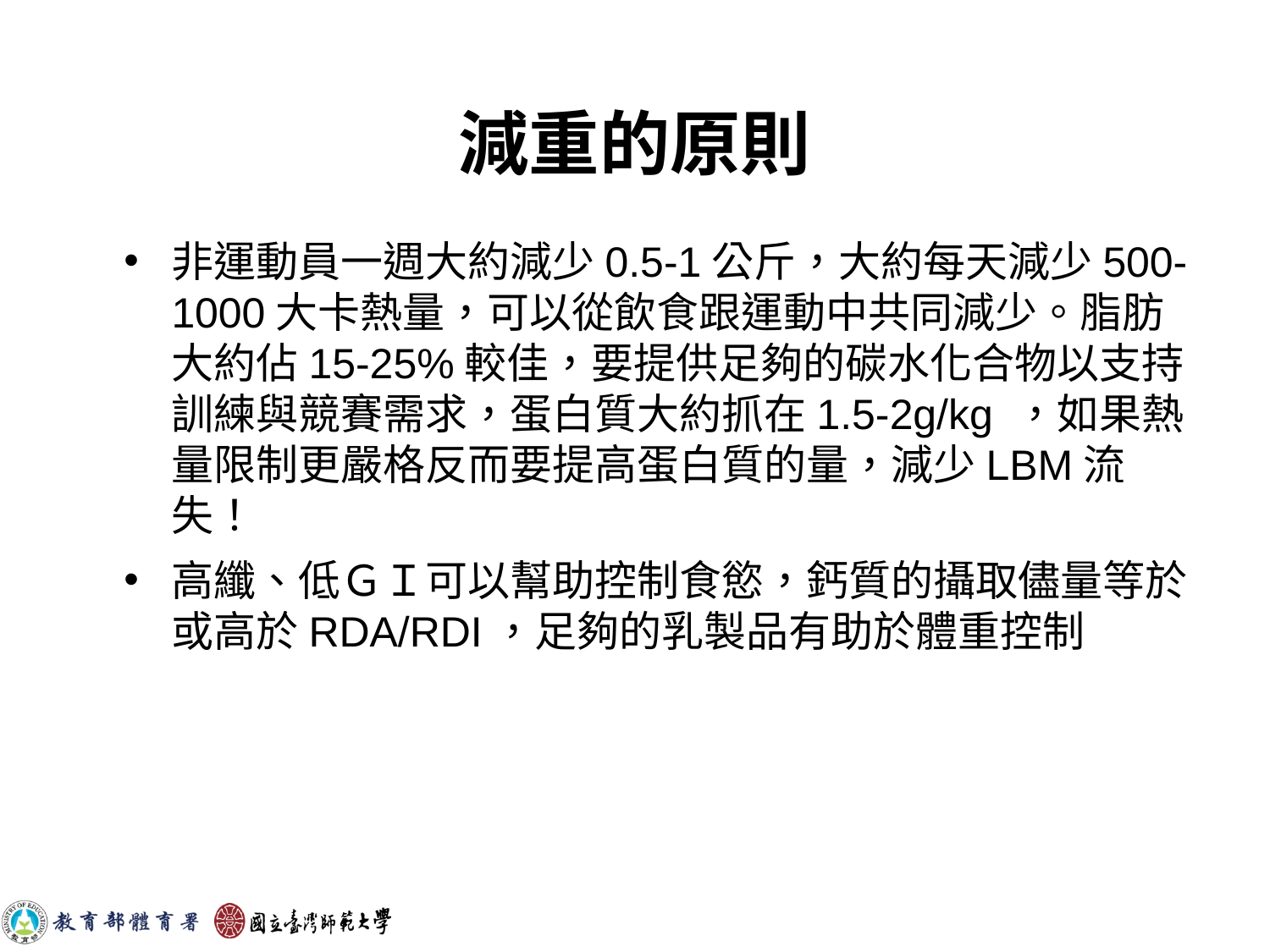

# 減重的原則
非運動員一週大約減少0.5-1公斤，大約每天減少500-1000大卡熱量，可以從飲食跟運動中共同減少。脂肪大約佔15-25%較佳，要提供足夠的碳水化合物以支持訓練與競賽需求，蛋白質大約抓在1.5-2g/kg ，如果熱量限制更嚴格反而要提高蛋白質的量，減少LBM流失！
高纖、低ＧＩ可以幫助控制食慾，鈣質的攝取儘量等於或高於RDA/RDI，足夠的乳製品有助於體重控制